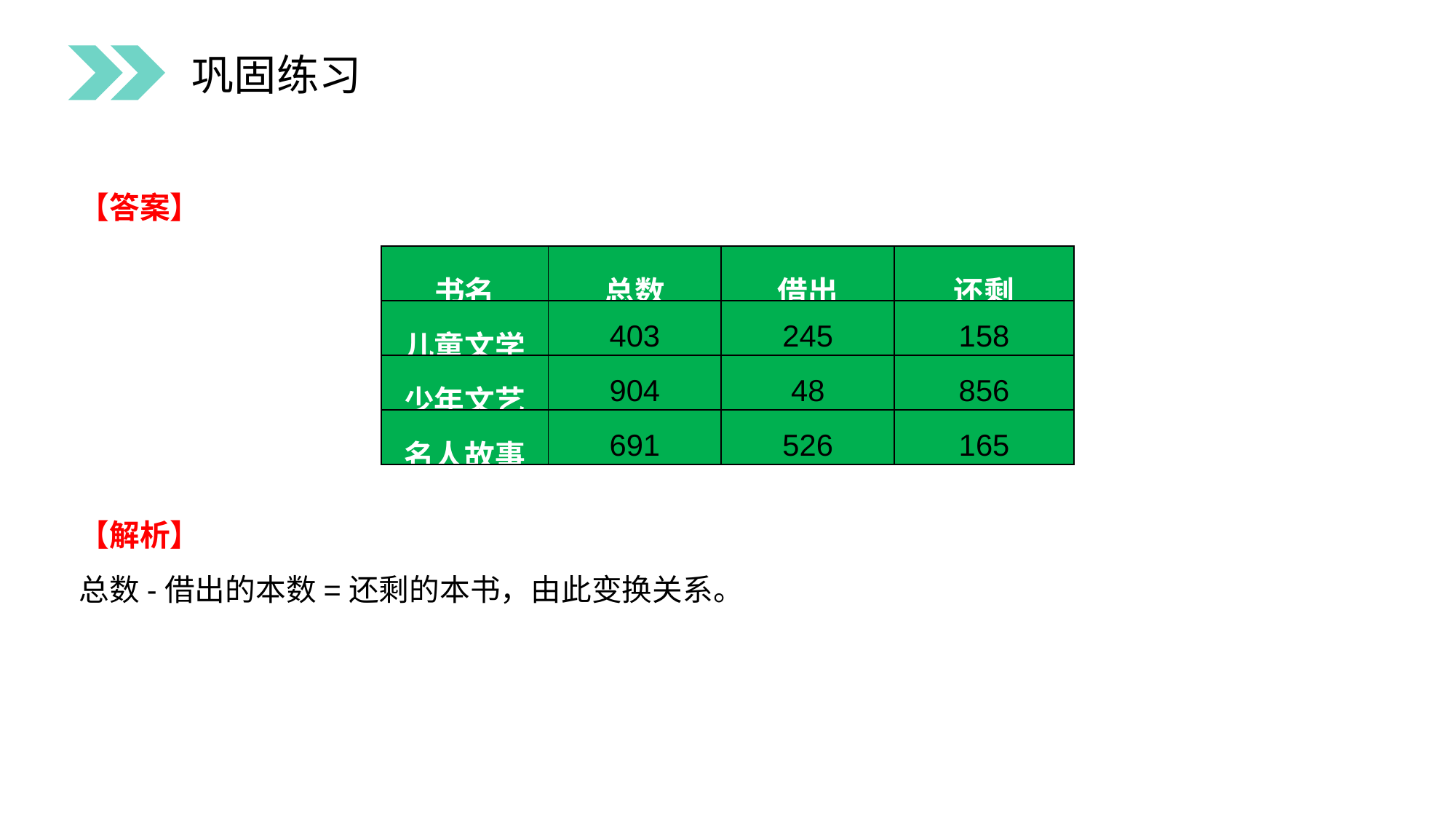

巩固练习
【答案】

【解析】
总数-借出的本数=还剩的本书，由此变换关系。
| 书名 | 总数 | 借出 | 还剩 |
| --- | --- | --- | --- |
| 儿童文学 | 403 | 245 | 158 |
| 少年文艺 | 904 | 48 | 856 |
| 名人故事 | 691 | 526 | 165 |